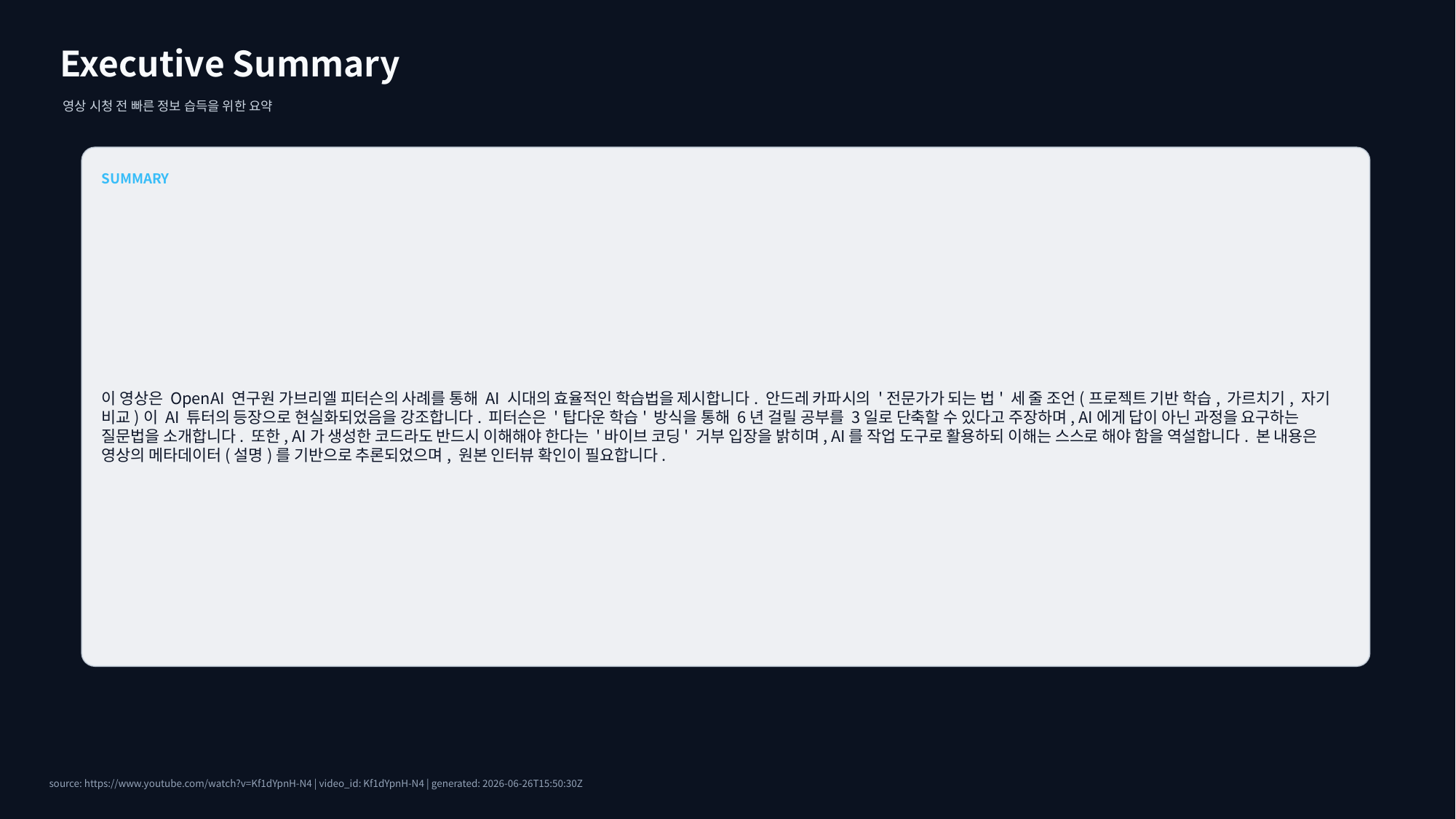

Executive Summary
영상 시청 전 빠른 정보 습득을 위한 요약

SUMMARY
이 영상은 OpenAI 연구원 가브리엘 피터슨의 사례를 통해 AI 시대의 효율적인 학습법을 제시합니다. 안드레 카파시의 '전문가가 되는 법' 세 줄 조언(프로젝트 기반 학습, 가르치기, 자기 비교)이 AI 튜터의 등장으로 현실화되었음을 강조합니다. 피터슨은 '탑다운 학습' 방식을 통해 6년 걸릴 공부를 3일로 단축할 수 있다고 주장하며, AI에게 답이 아닌 과정을 요구하는 질문법을 소개합니다. 또한, AI가 생성한 코드라도 반드시 이해해야 한다는 '바이브 코딩' 거부 입장을 밝히며, AI를 작업 도구로 활용하되 이해는 스스로 해야 함을 역설합니다. 본 내용은 영상의 메타데이터(설명)를 기반으로 추론되었으며, 원본 인터뷰 확인이 필요합니다.
source: https://www.youtube.com/watch?v=Kf1dYpnH-N4 | video_id: Kf1dYpnH-N4 | generated: 2026-06-26T15:50:30Z